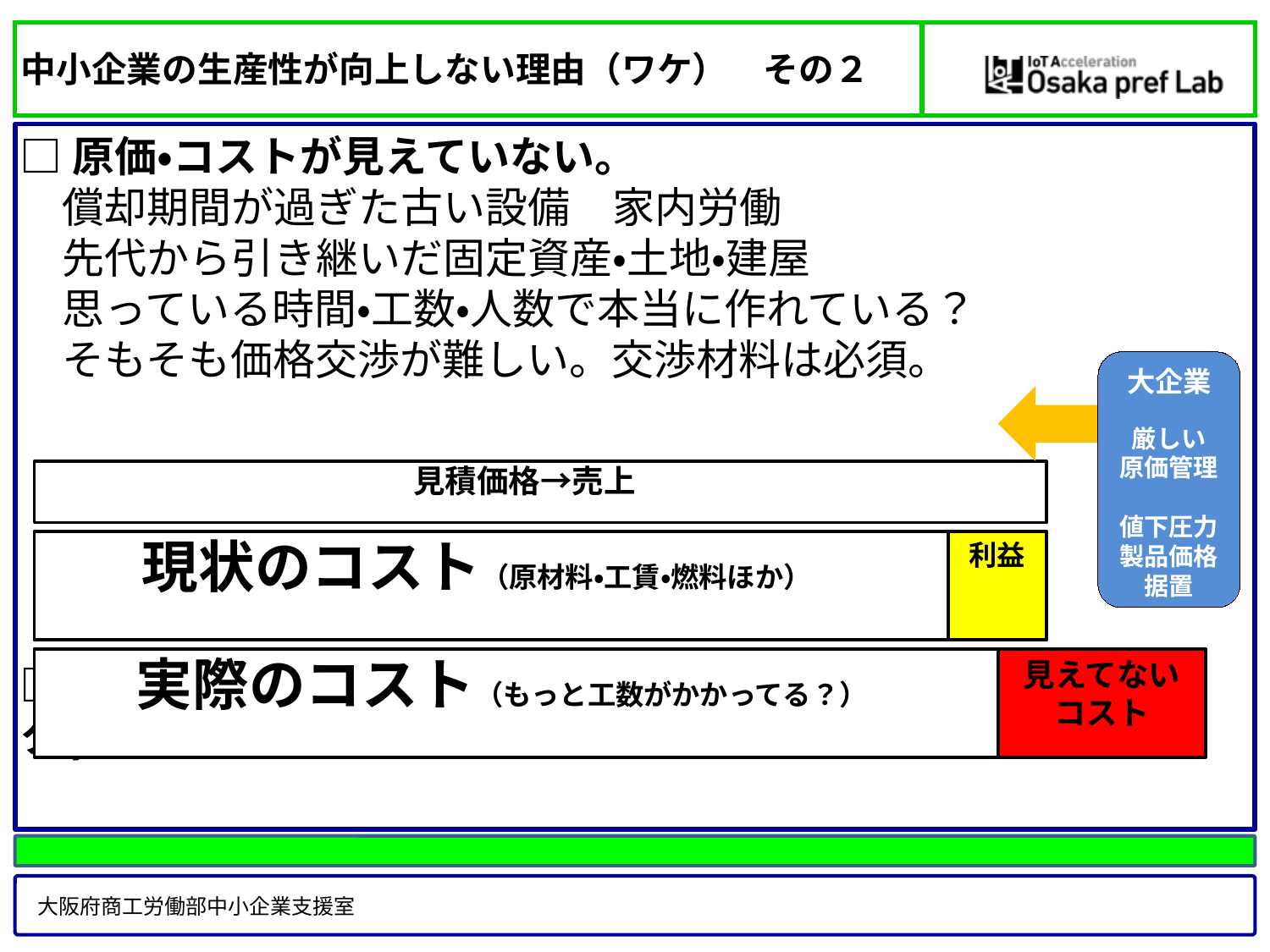

中小企業の生産性が向上しない理由（ワケ）　その２
□原価・コストが見えていない。
　償却期間が過ぎた古い設備　家内労働
　先代から引き継いだ固定資産・土地・建屋
　思っている時間・工数・人数で本当に作れている？
　そもそも価格交渉が難しい。交渉材料は必須。

□大企業は安く部品調達、高品質で割安な製品を海外市場に(ラク)
大企業

厳しい
原価管理

値下圧力
製品価格
据置

見積価格→売上
利益
現状のコスト（原材料・工賃・燃料ほか）
見えてない
コスト
実際のコスト（もっと工数がかかってる？）